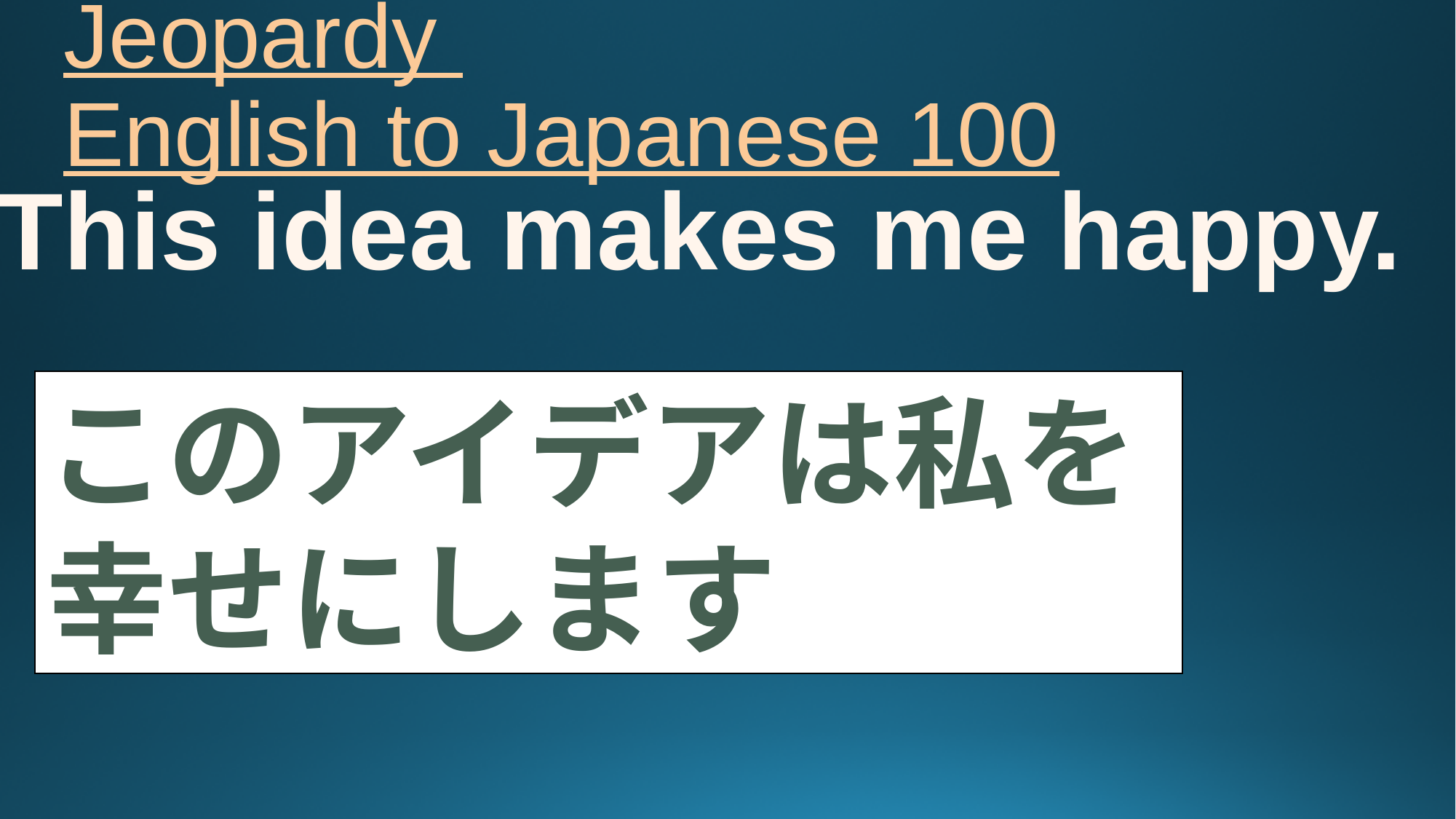

# Jeopardy English to Japanese 100
This idea makes me happy.
このアイデアは私を幸せにします